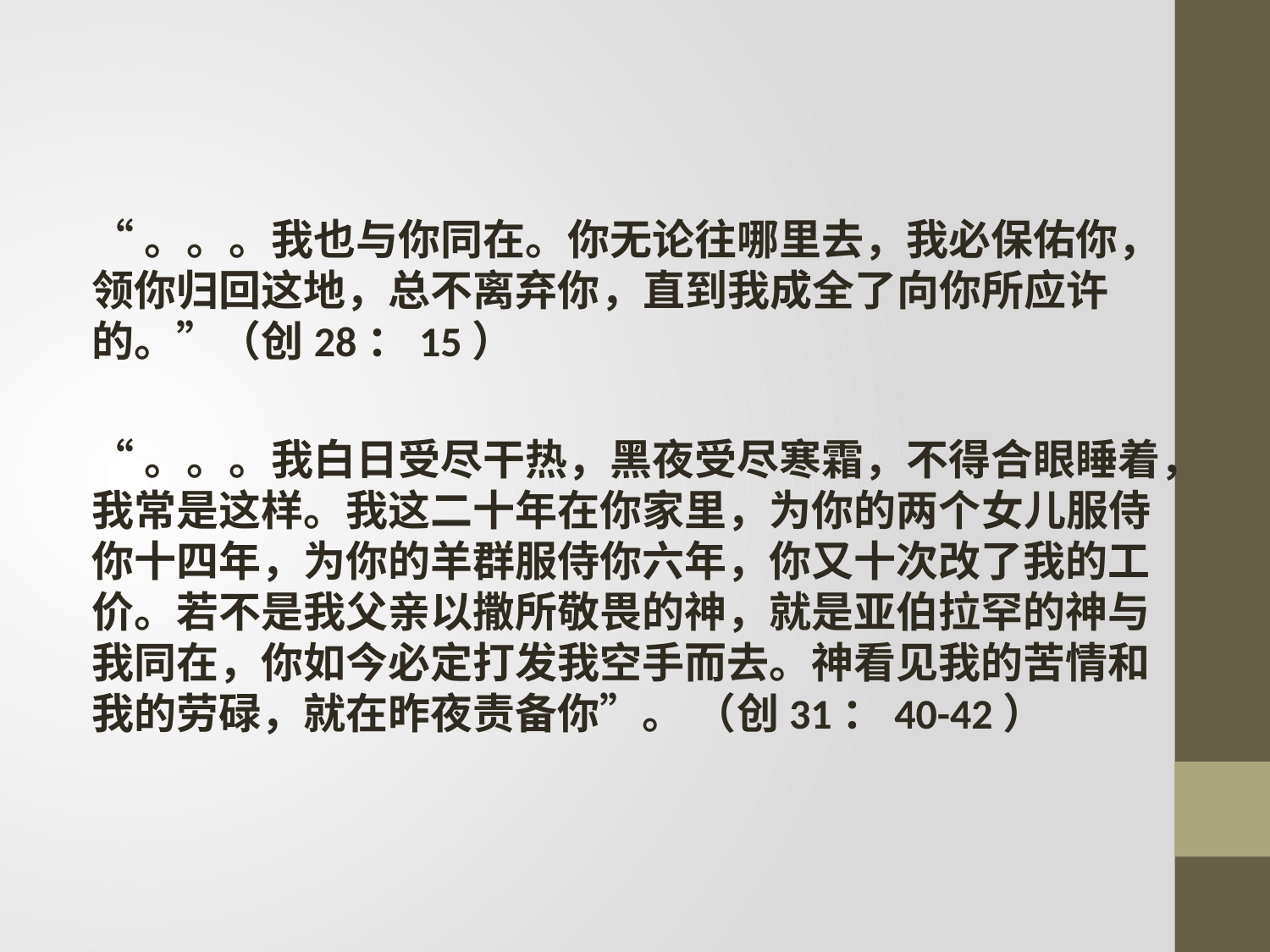

“。。。我也与你同在。你无论往哪里去，我必保佑你，领你归回这地，总不离弃你，直到我成全了向你所应许的。”（创28：15）

“。。。我白日受尽干热，黑夜受尽寒霜，不得合眼睡着，我常是这样。我这二十年在你家里，为你的两个女儿服侍你十四年，为你的羊群服侍你六年，你又十次改了我的工价。若不是我父亲以撒所敬畏的神，就是亚伯拉罕的神与我同在，你如今必定打发我空手而去。神看见我的苦情和我的劳碌，就在昨夜责备你”。 （创31：40-42）